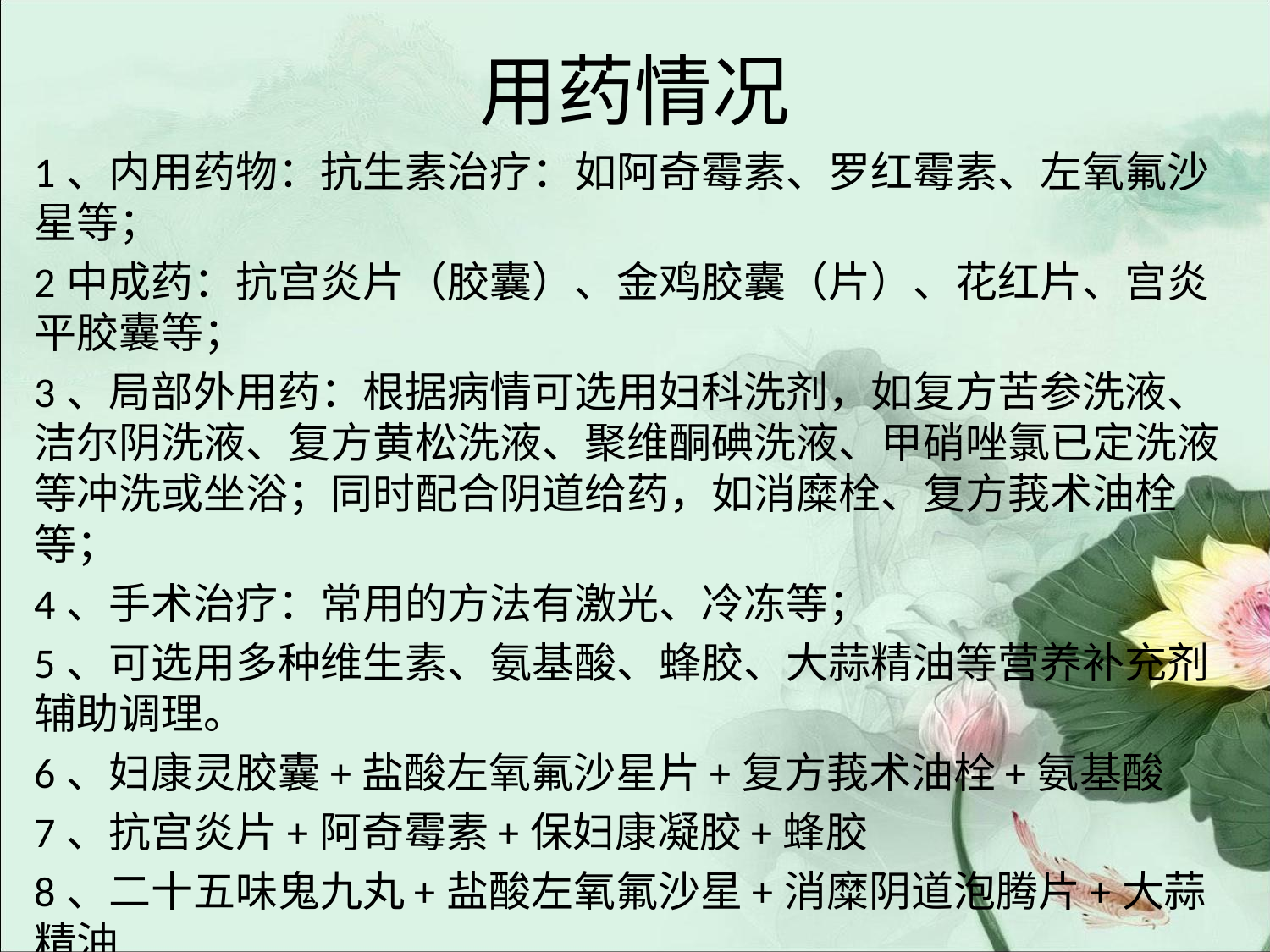

# 用药情况
1、内用药物：抗生素治疗：如阿奇霉素、罗红霉素、左氧氟沙星等；
2中成药：抗宫炎片（胶囊）、金鸡胶囊（片）、花红片、宫炎平胶囊等；
3、局部外用药：根据病情可选用妇科洗剂，如复方苦参洗液、洁尔阴洗液、复方黄松洗液、聚维酮碘洗液、甲硝唑氯已定洗液等冲洗或坐浴；同时配合阴道给药，如消糜栓、复方莪术油栓等；
4、手术治疗：常用的方法有激光、冷冻等；
5、可选用多种维生素、氨基酸、蜂胶、大蒜精油等营养补充剂辅助调理。
6、妇康灵胶囊+盐酸左氧氟沙星片+复方莪术油栓+氨基酸
7、抗宫炎片+阿奇霉素+保妇康凝胶+蜂胶
8、二十五味鬼九丸+盐酸左氧氟沙星+消糜阴道泡腾片+大蒜精油